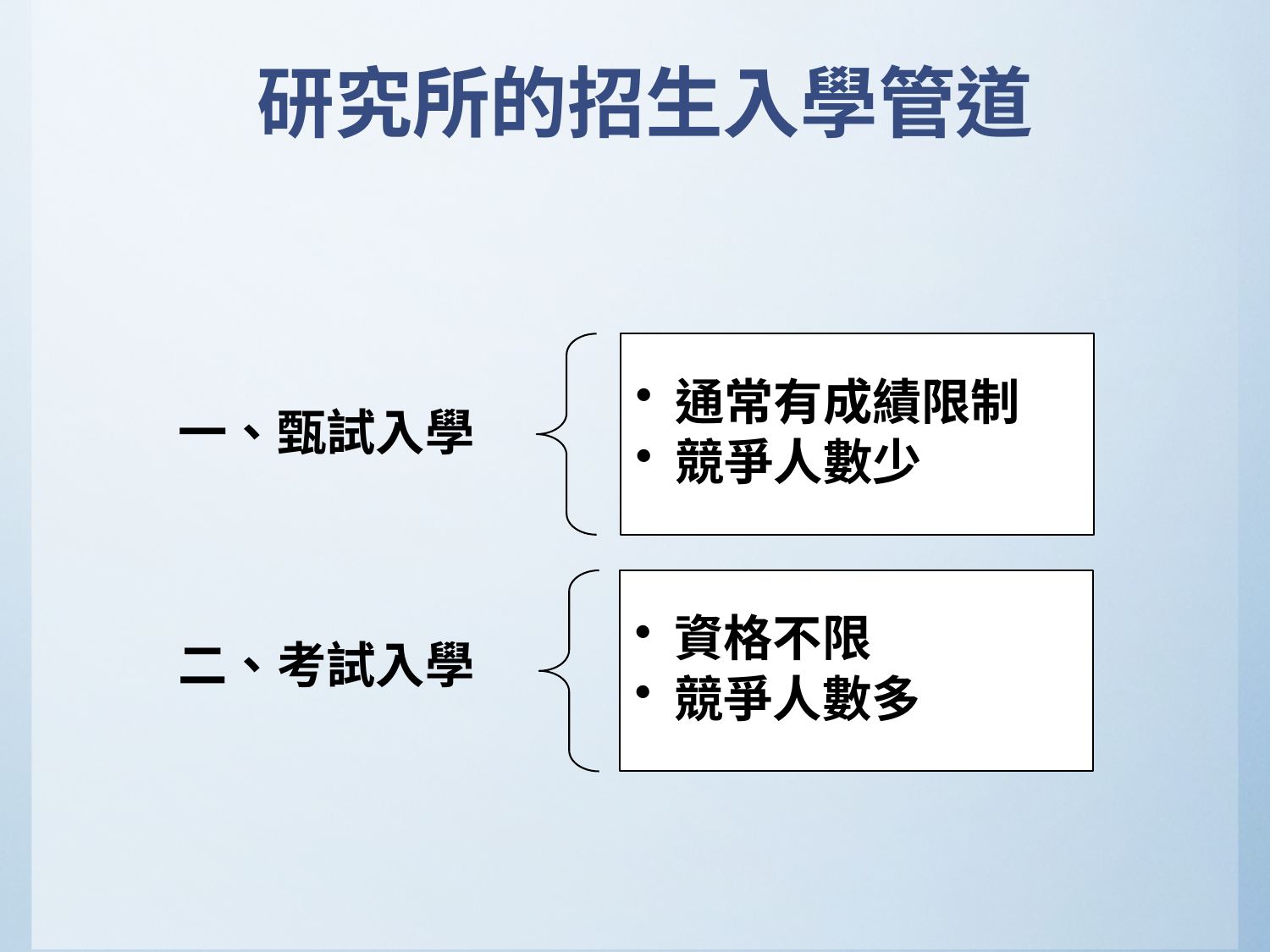

# 研究所的招生入學管道
一、甄試入學
通常有成績限制
競爭人數少
二、考試入學
資格不限
競爭人數多